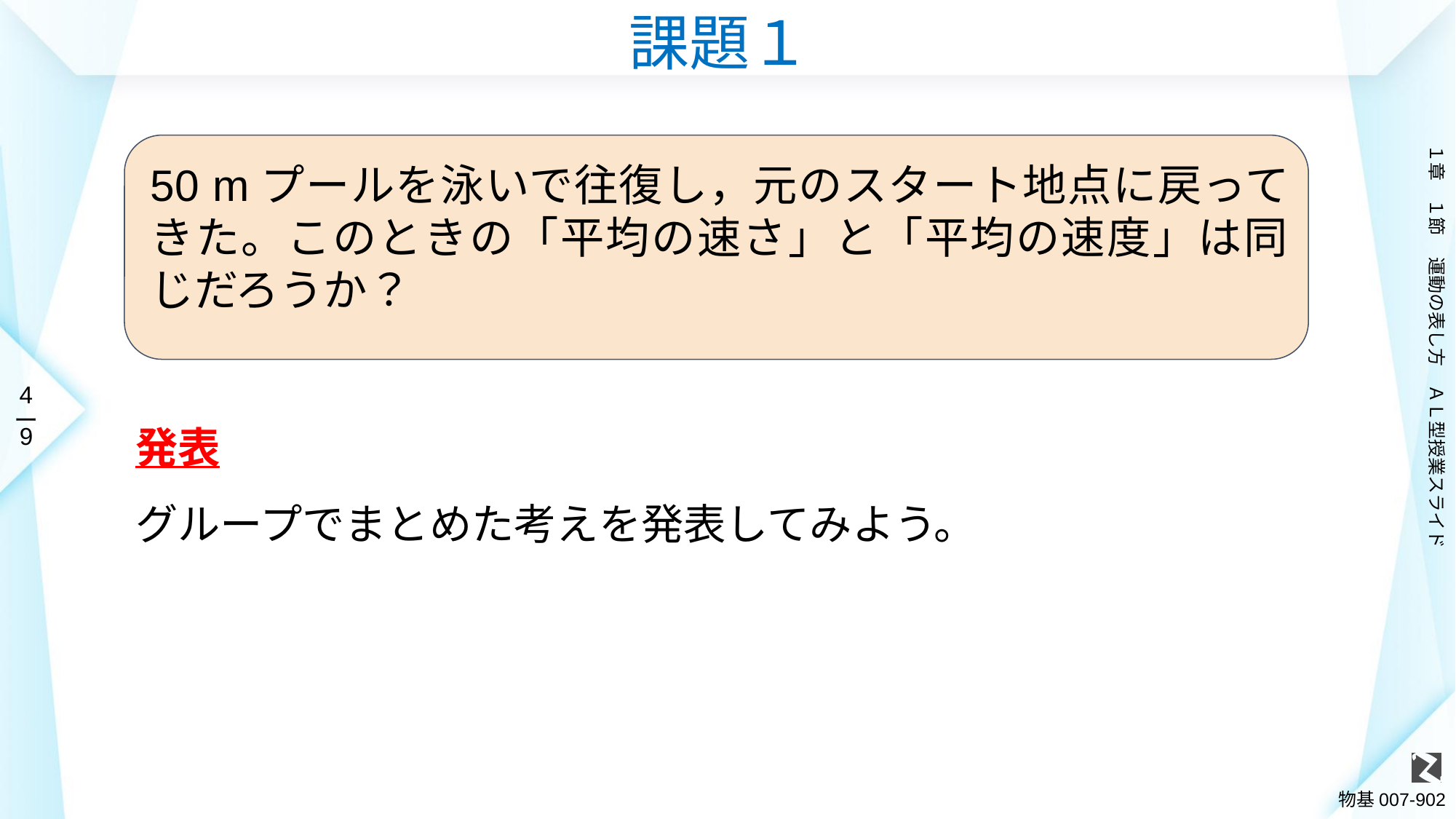

# 課題１

50 mプールを泳いで往復し，元のスタート地点に戻ってきた。このときの「平均の速さ」と「平均の速度」は同じだろうか？

発表
グループでまとめた考えを発表してみよう。